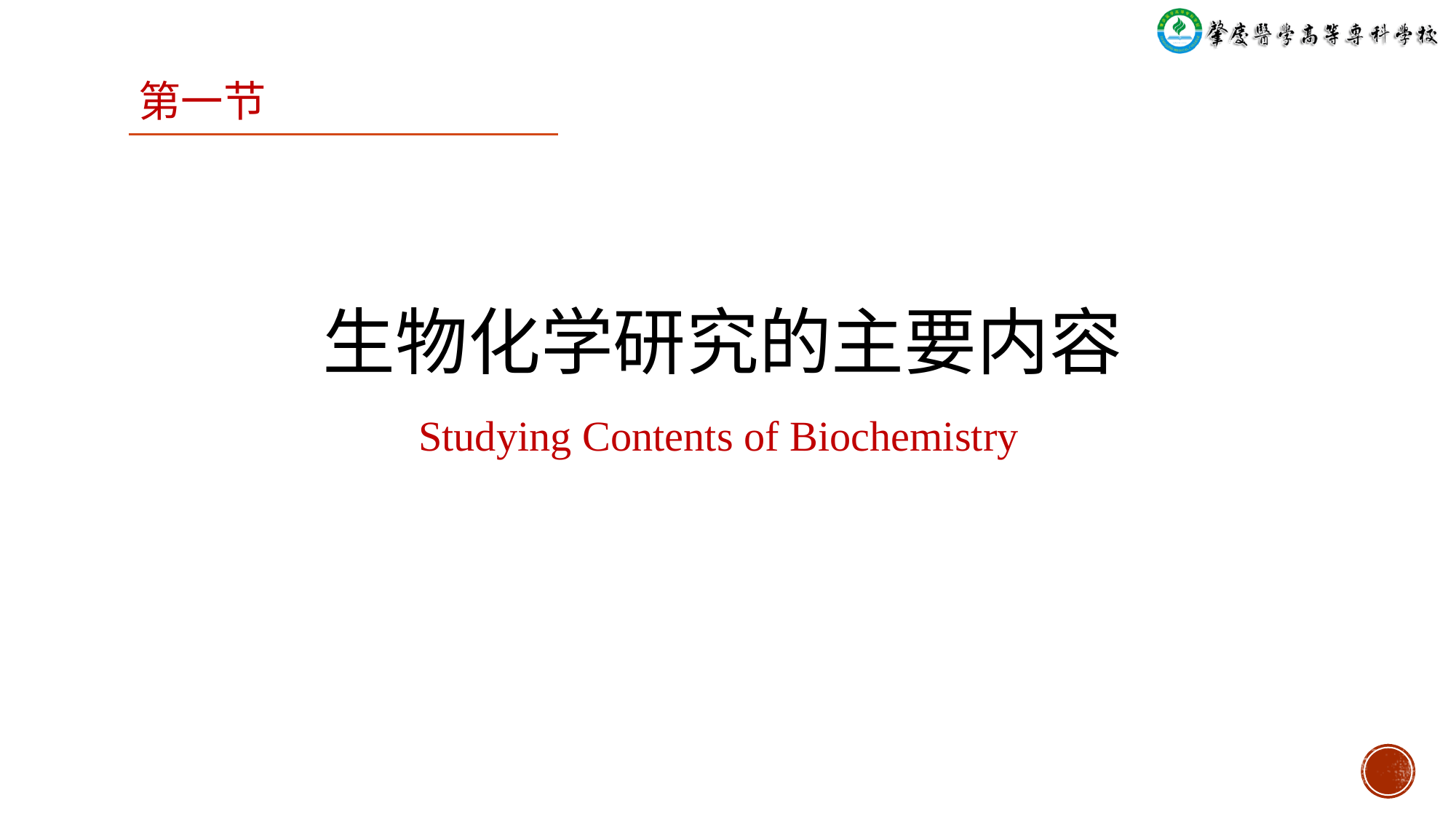

第一节
# 生物化学研究的主要内容 Studying Contents of Biochemistry